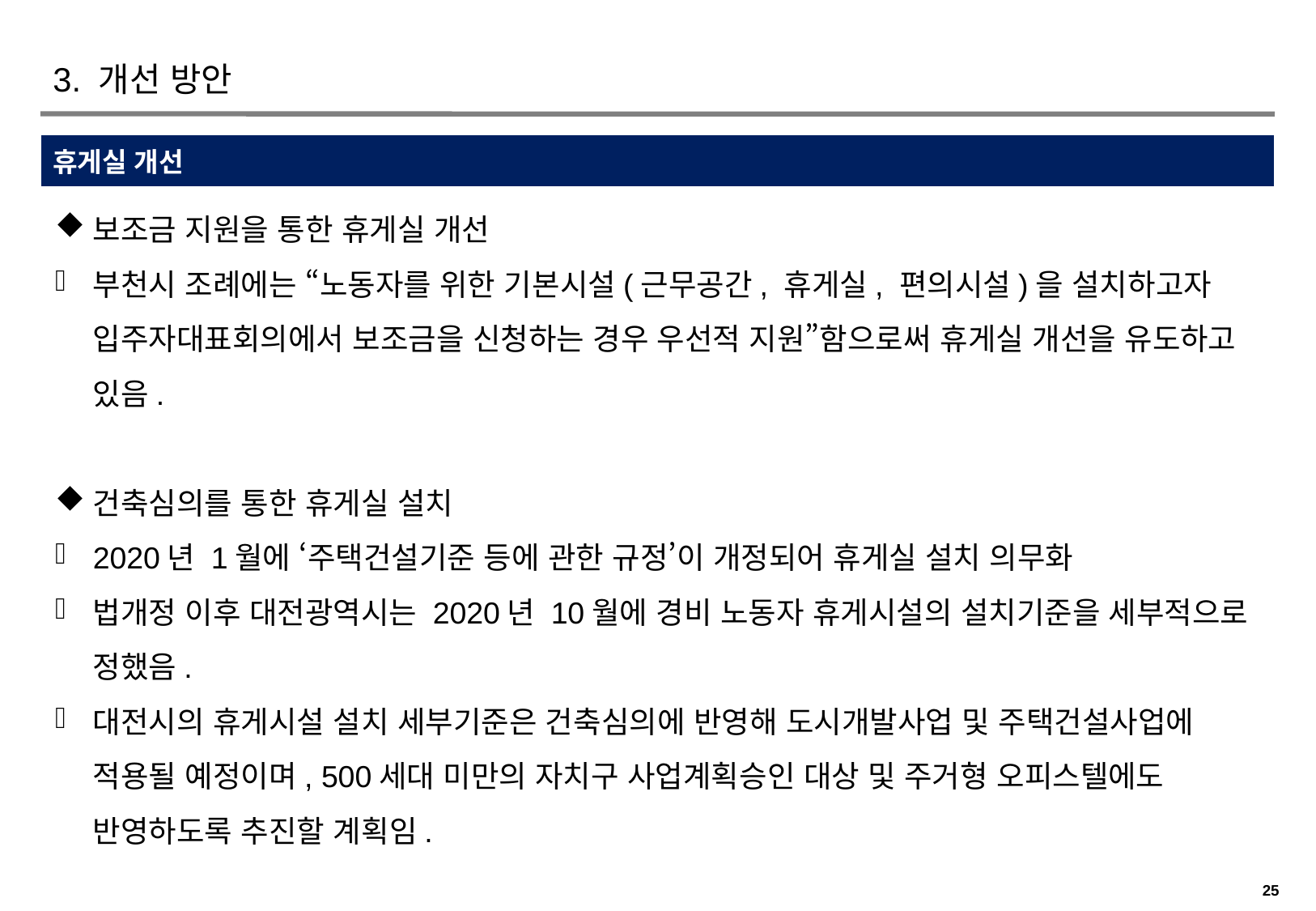

# 3. 개선 방안
휴게실 개선
보조금 지원을 통한 휴게실 개선
부천시 조례에는 “노동자를 위한 기본시설(근무공간, 휴게실, 편의시설)을 설치하고자 입주자대표회의에서 보조금을 신청하는 경우 우선적 지원”함으로써 휴게실 개선을 유도하고 있음.

건축심의를 통한 휴게실 설치
2020년 1월에 ‘주택건설기준 등에 관한 규정’이 개정되어 휴게실 설치 의무화
법개정 이후 대전광역시는 2020년 10월에 경비 노동자 휴게시설의 설치기준을 세부적으로 정했음.
대전시의 휴게시설 설치 세부기준은 건축심의에 반영해 도시개발사업 및 주택건설사업에 적용될 예정이며, 500세대 미만의 자치구 사업계획승인 대상 및 주거형 오피스텔에도 반영하도록 추진할 계획임.